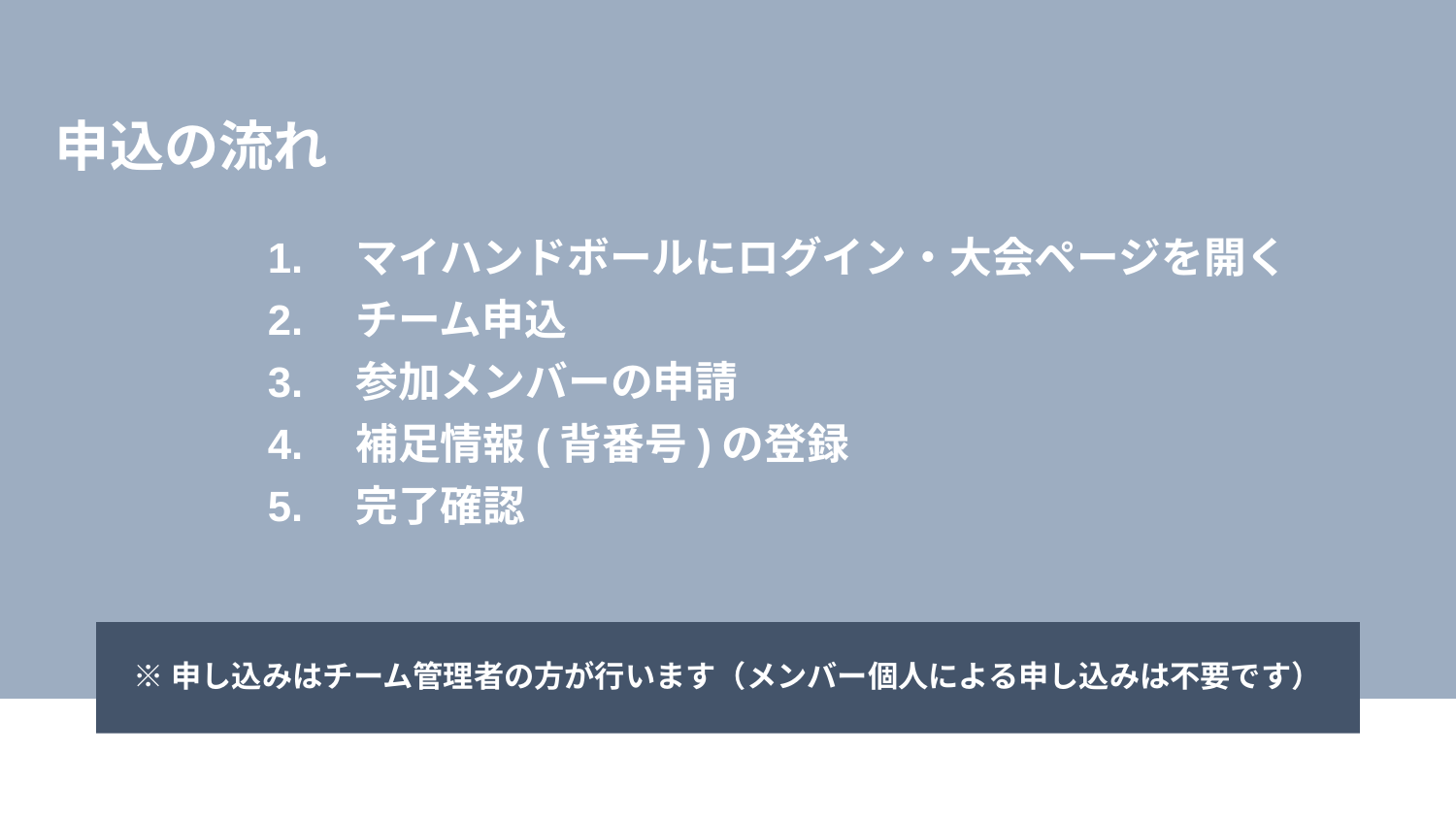

申込の流れ
マイハンドボールにログイン・大会ページを開く
チーム申込
参加メンバーの申請
補足情報(背番号)の登録
完了確認
※申し込みはチーム管理者の方が行います（メンバー個人による申し込みは不要です）